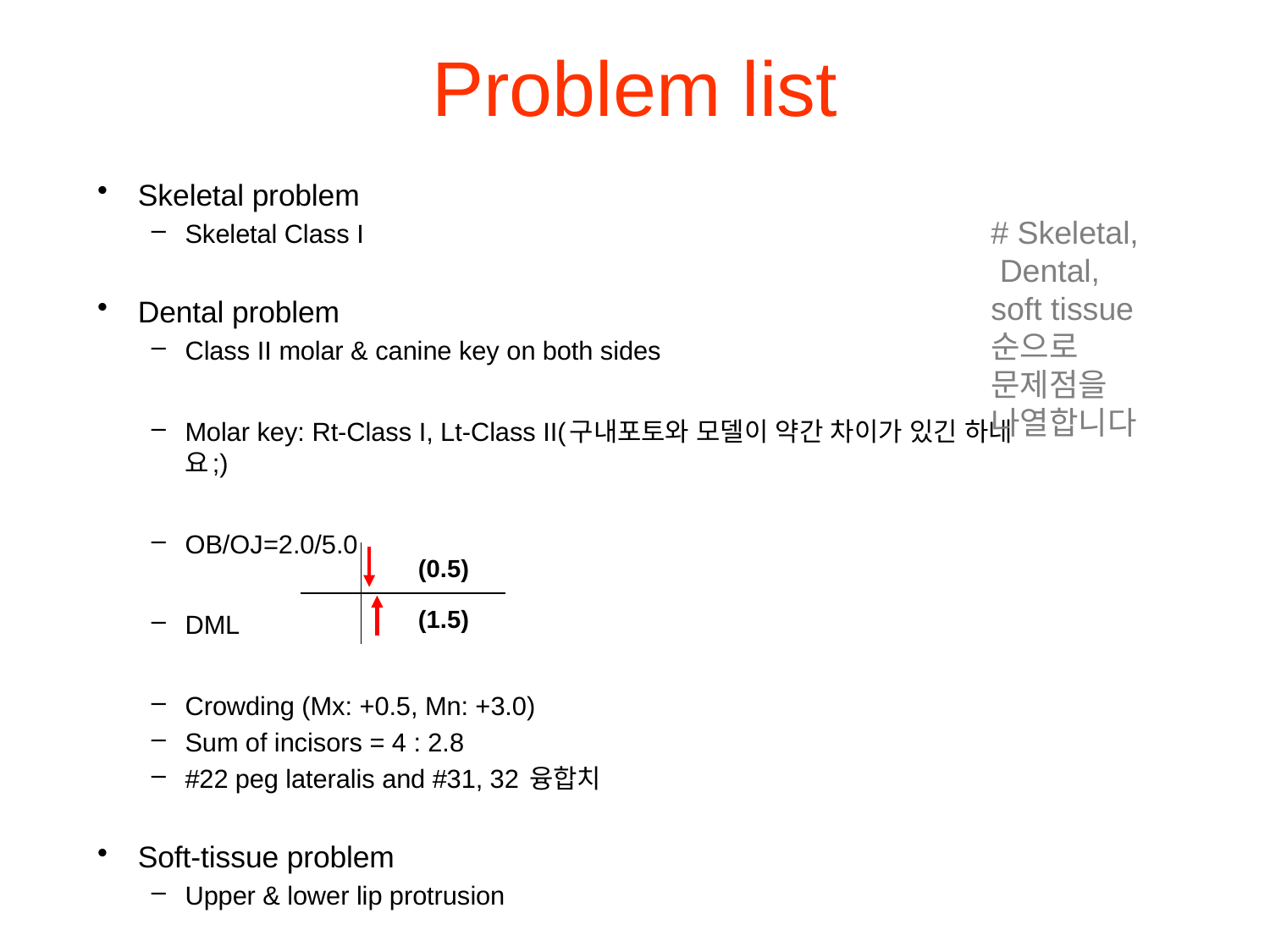

# Problem list
Skeletal problem
Skeletal Class I

Dental problem
Class II molar & canine key on both sides

Molar key: Rt-Class I, Lt-Class II(구내포토와 모델이 약간 차이가 있긴 하네요;)

OB/OJ=2.0/5.0

DML

Crowding (Mx: +0.5, Mn: +3.0)
Sum of incisors = 4 : 2.8
#22 peg lateralis and #31, 32 융합치

Soft-tissue problem
Upper & lower lip protrusion
# Skeletal,
 Dental,
soft tissue
순으로 문제점을
나열합니다
|  | (0.5) |
| --- | --- |
|  | (1.5) |